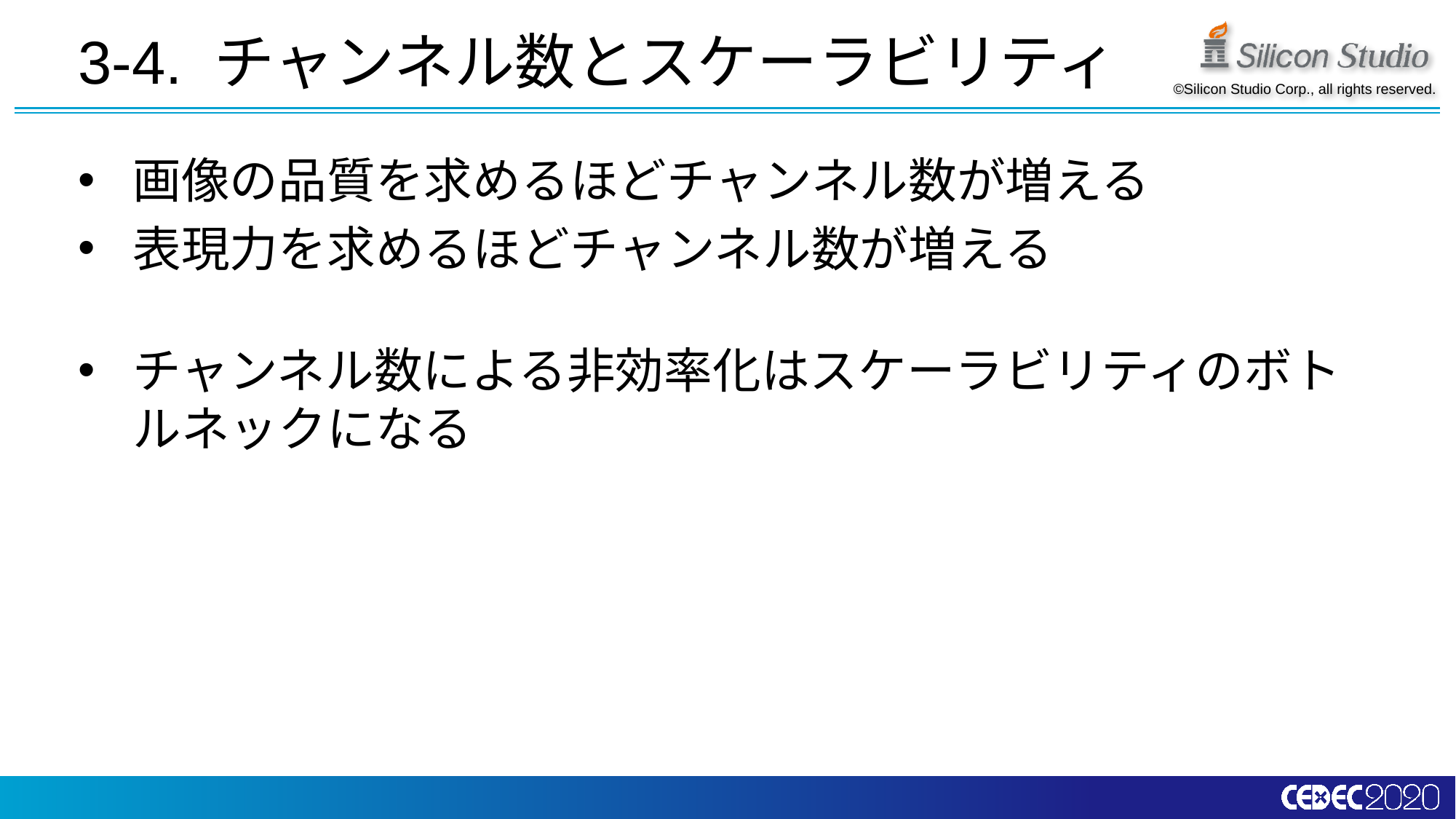

# 3-4. チャンネル数とスケーラビリティ
画像の品質を求めるほどチャンネル数が増える
表現力を求めるほどチャンネル数が増える

チャンネル数による非効率化はスケーラビリティのボトルネックになる